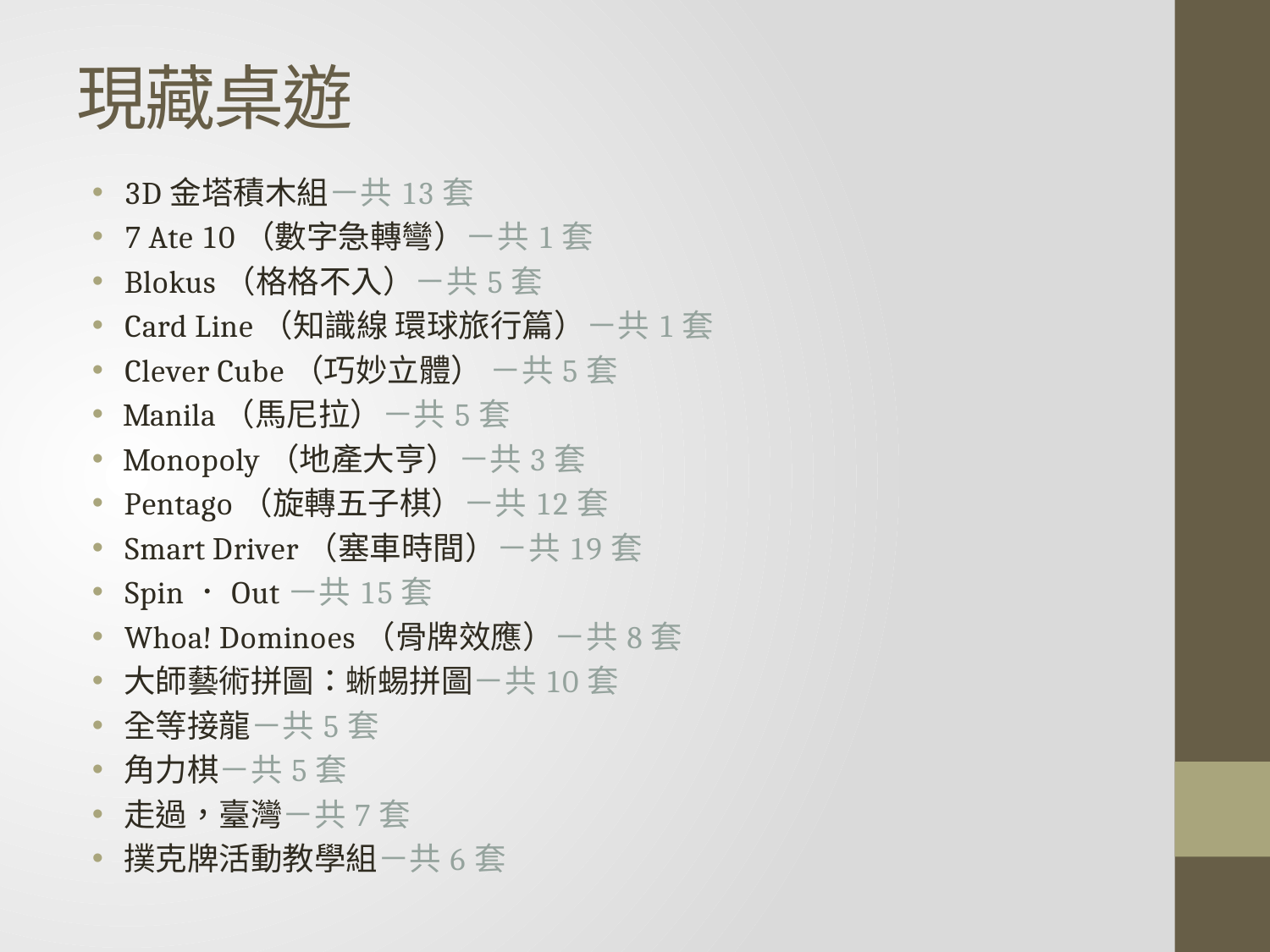

# 現藏桌遊
3D金塔積木組－共13套
7 Ate 10（數字急轉彎）－共1套
Blokus（格格不入）－共5套
Card Line（知識線 環球旅行篇）－共1套
Clever Cube（巧妙立體） －共5套
Manila（馬尼拉）－共5套
Monopoly（地產大亨）－共3套
Pentago（旋轉五子棋）－共12套
Smart Driver（塞車時間）－共19套
Spin．Out－共15套
Whoa! Dominoes（骨牌效應）－共8套
大師藝術拼圖：蜥蜴拼圖－共10套
全等接龍－共5套
角力棋－共5套
走過，臺灣－共7套
撲克牌活動教學組－共6套